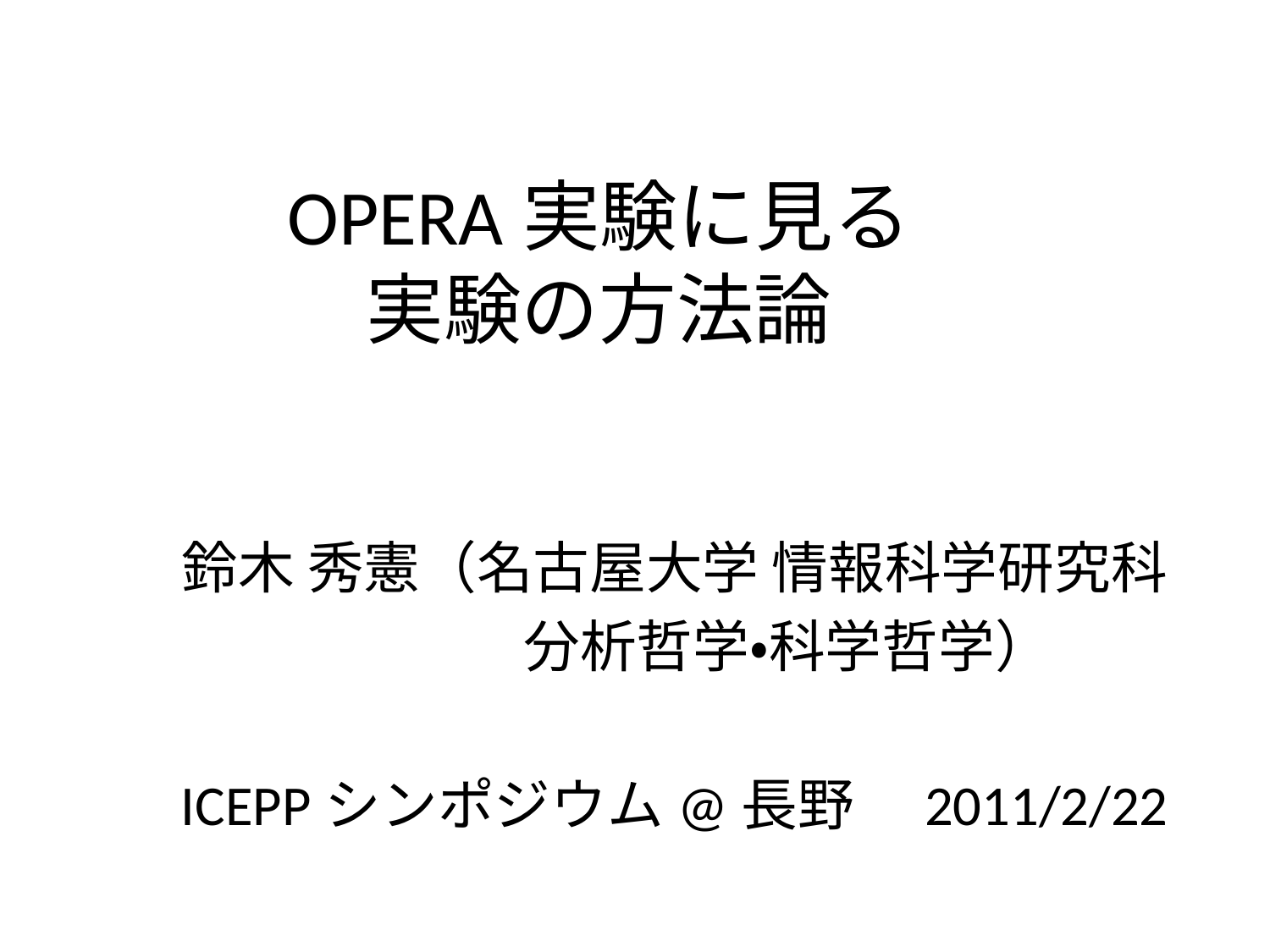

# OPERA実験に見る 実験の方法論
鈴木 秀憲（名古屋大学 情報科学研究科
　　　　分析哲学・科学哲学）

ICEPPシンポジウム@長野　2011/2/22